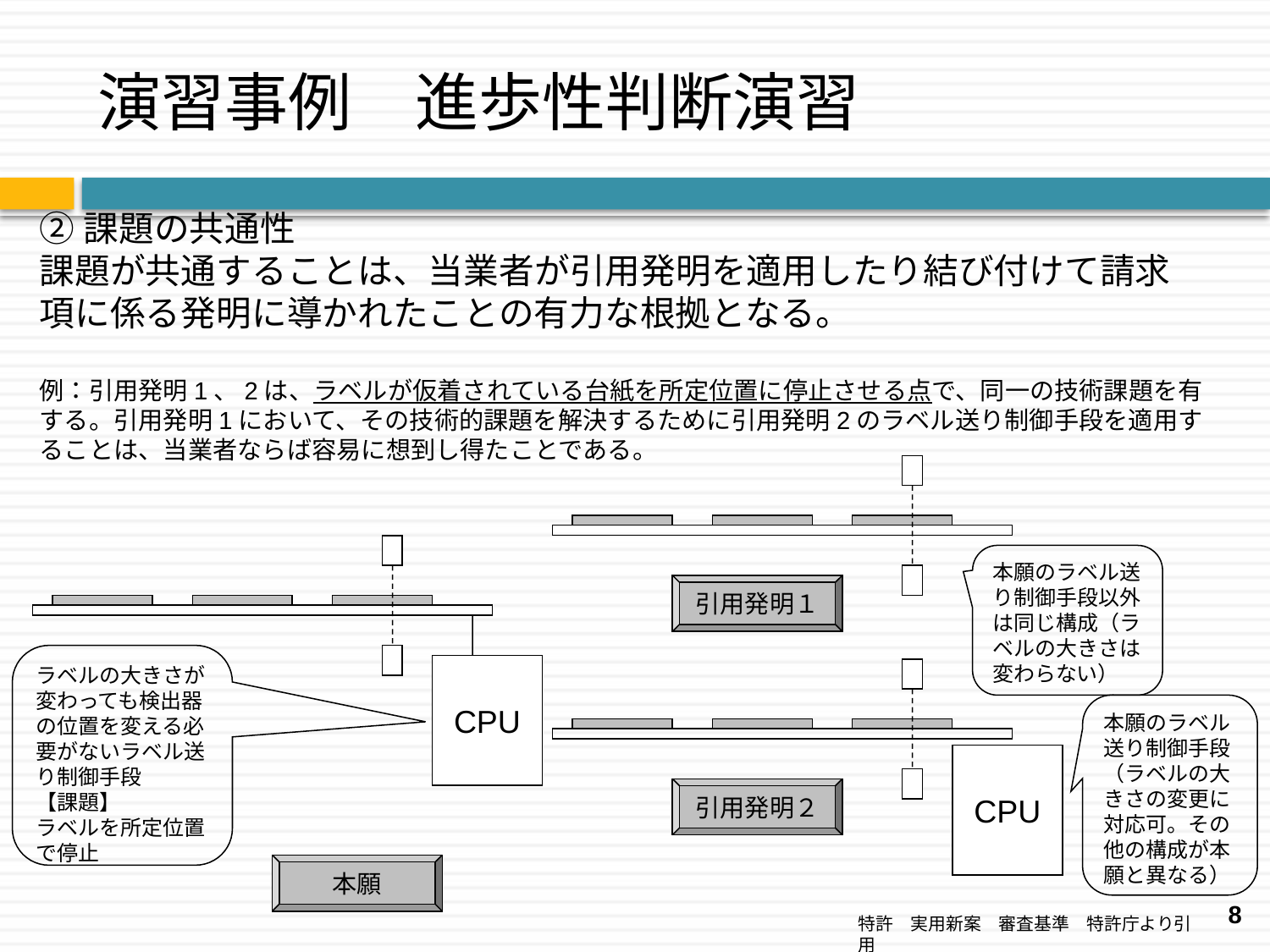

# 演習事例　進歩性判断演習
②課題の共通性
課題が共通することは、当業者が引用発明を適用したり結び付けて請求項に係る発明に導かれたことの有力な根拠となる。

例：引用発明1、2は、ラベルが仮着されている台紙を所定位置に停止させる点で、同一の技術課題を有する。引用発明1において、その技術的課題を解決するために引用発明2のラベル送り制御手段を適用することは、当業者ならば容易に想到し得たことである。

本願のラベル送り制御手段以外は同じ構成（ラベルの大きさは変わらない）

引用発明１

ラベルの大きさが変わっても検出器の位置を変える必要がないラベル送り制御手段
【課題】
ラベルを所定位置で停止

CPU

本願のラベル送り制御手段
（ラベルの大きさの変更に対応可。その他の構成が本願と異なる）

CPU

引用発明２
本願
8
特許　実用新案　審査基準　特許庁より引用